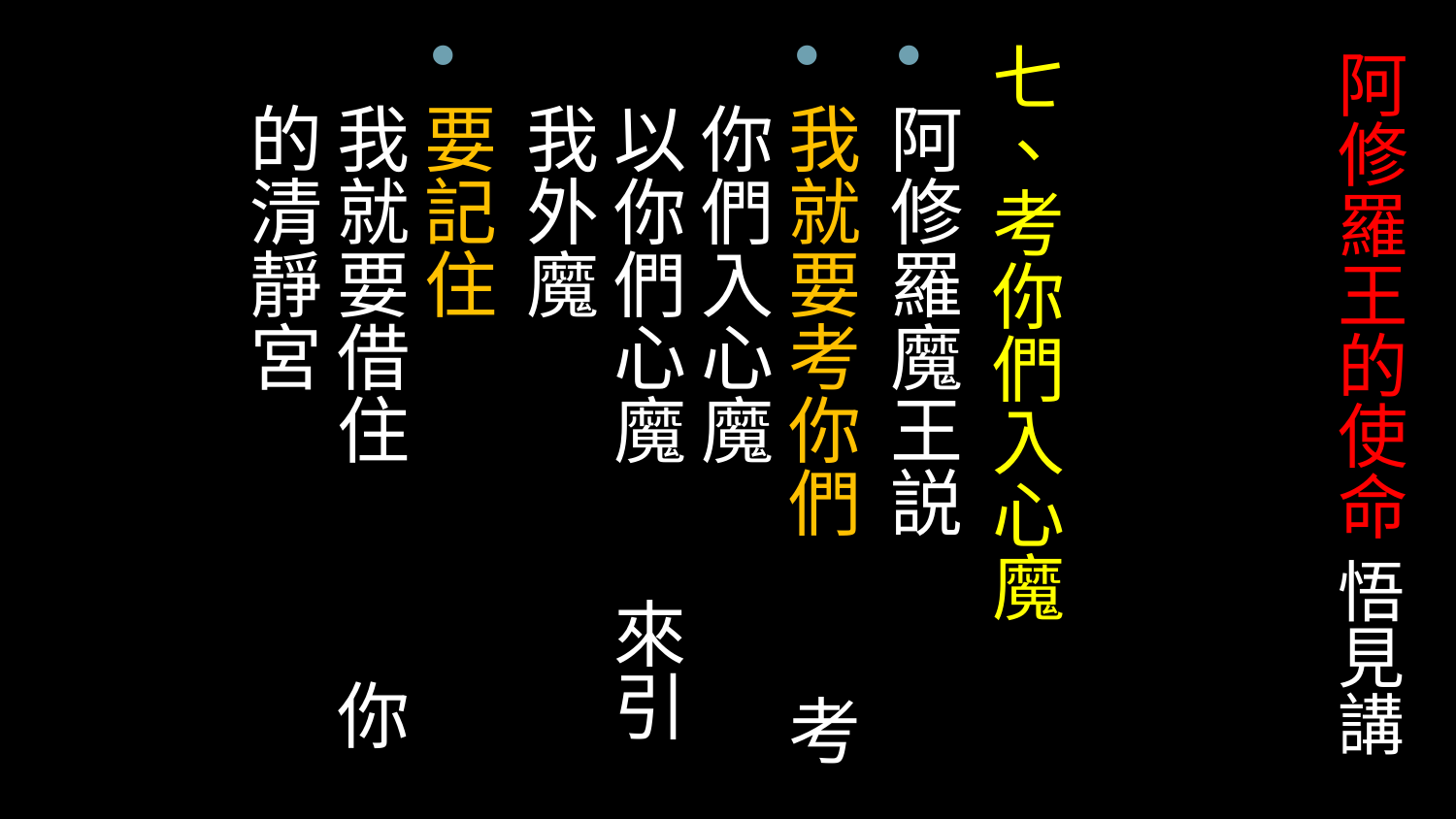

# 阿修羅王的使命 悟見講
七、考你們入心魔
阿修羅魔王説
我就要考你們　     考你們入心魔　
以你們心魔        來引我外魔
要記住　
我就要借住             你的清靜宮